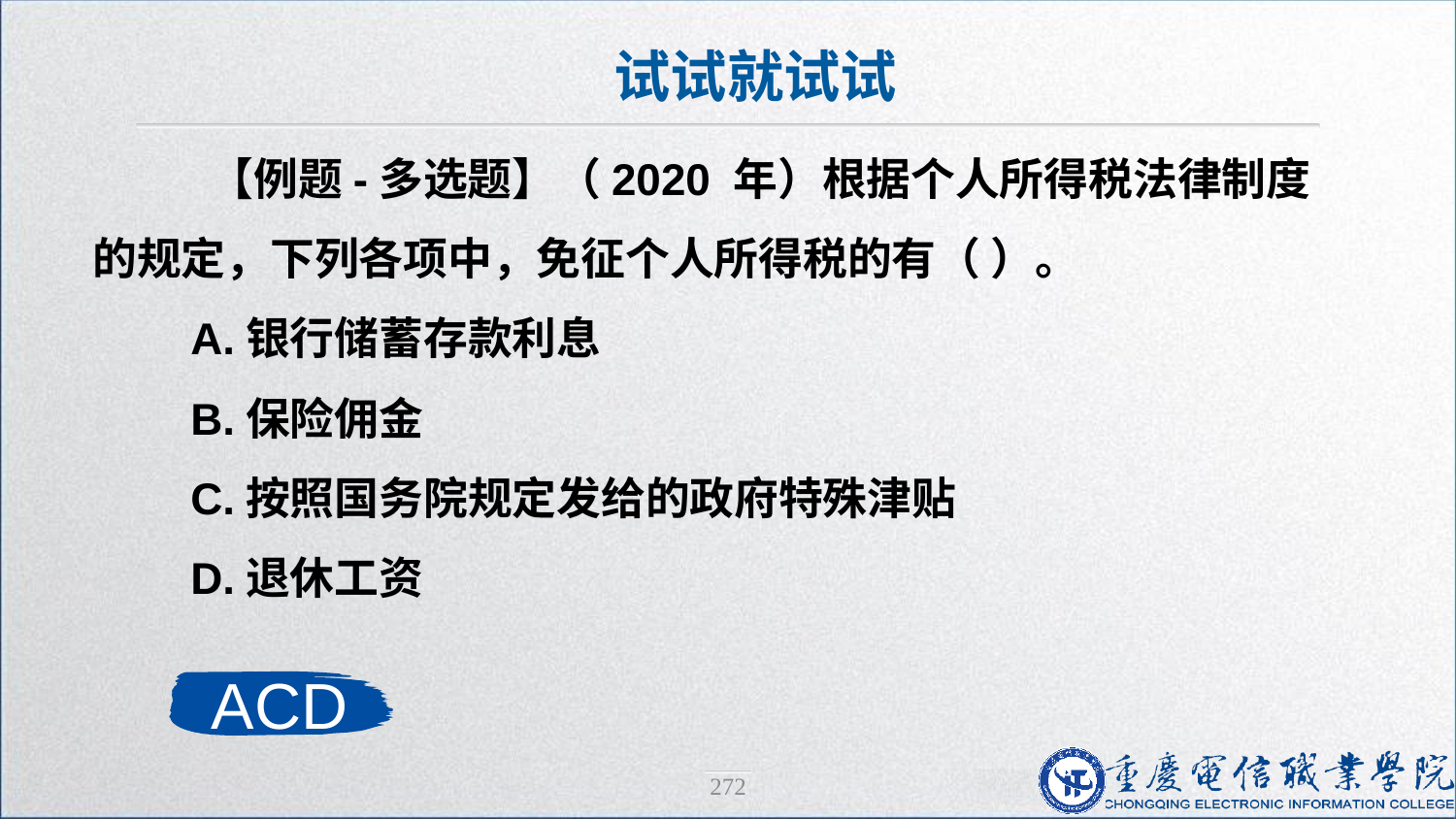

试试就试试
  【例题-多选题】（2020 年）根据个人所得税法律制度的规定，下列各项中，免征个人所得税的有（ ）。
 A.银行储蓄存款利息
 B.保险佣金
 C.按照国务院规定发给的政府特殊津贴
 D.退休工资
ACD

272